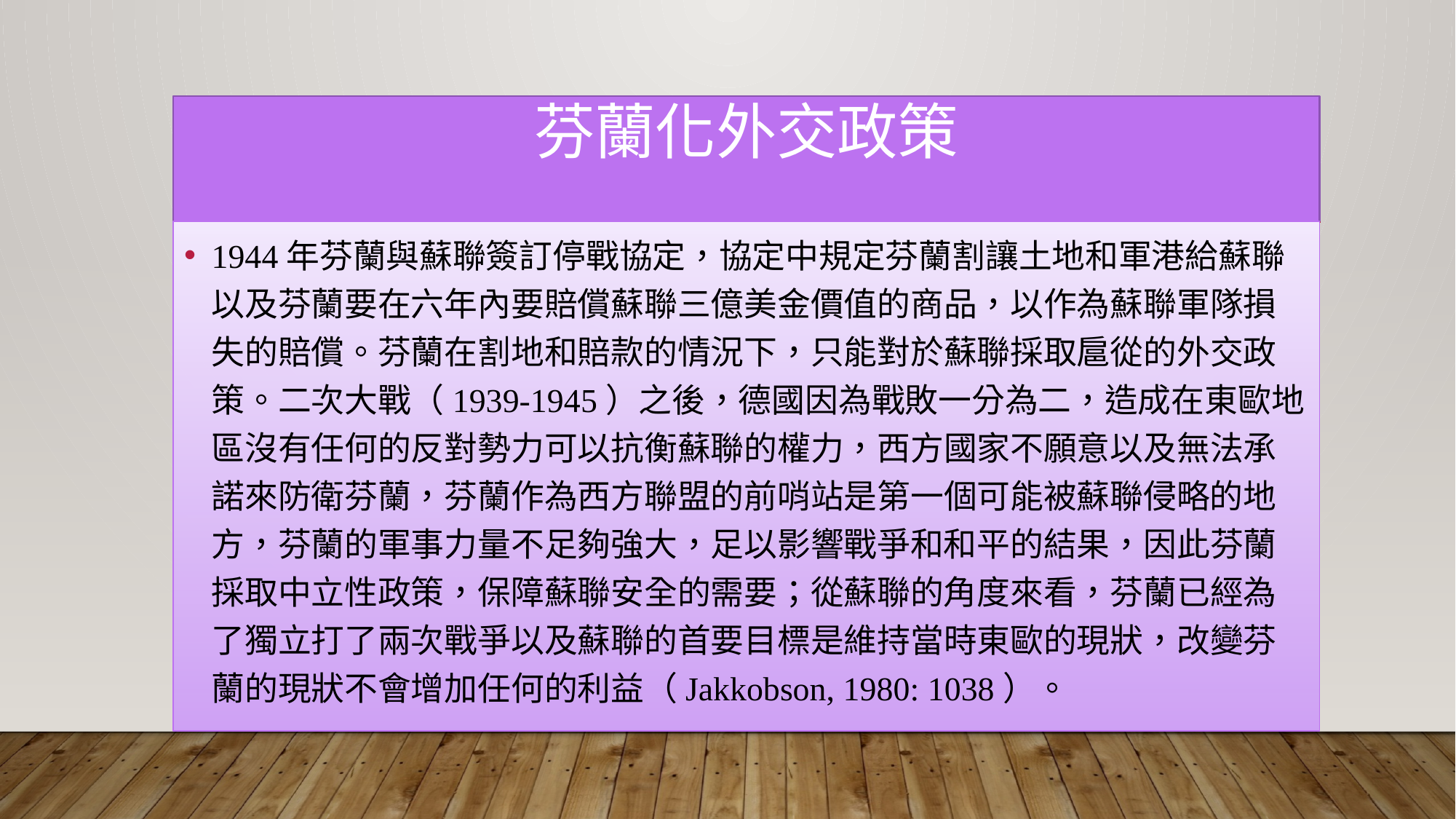

# 芬蘭化外交政策
1944年芬蘭與蘇聯簽訂停戰協定，協定中規定芬蘭割讓土地和軍港給蘇聯以及芬蘭要在六年內要賠償蘇聯三億美金價值的商品，以作為蘇聯軍隊損失的賠償。芬蘭在割地和賠款的情況下，只能對於蘇聯採取扈從的外交政策。二次大戰（1939-1945）之後，德國因為戰敗一分為二，造成在東歐地區沒有任何的反對勢力可以抗衡蘇聯的權力，西方國家不願意以及無法承諾來防衛芬蘭，芬蘭作為西方聯盟的前哨站是第一個可能被蘇聯侵略的地方，芬蘭的軍事力量不足夠強大，足以影響戰爭和和平的結果，因此芬蘭採取中立性政策，保障蘇聯安全的需要；從蘇聯的角度來看，芬蘭已經為了獨立打了兩次戰爭以及蘇聯的首要目標是維持當時東歐的現狀，改變芬蘭的現狀不會增加任何的利益（Jakkobson, 1980: 1038）。